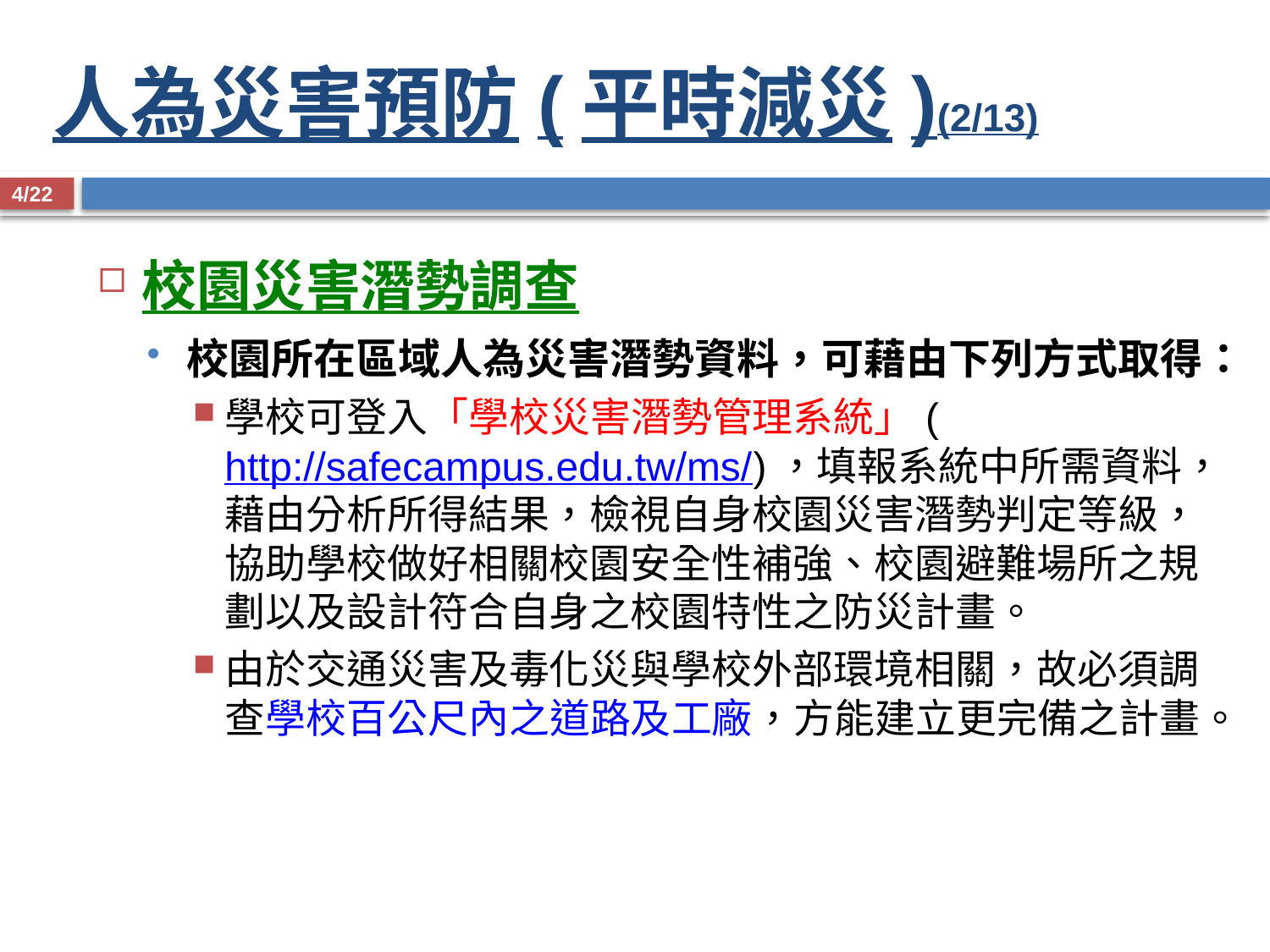

# 人為災害預防(平時減災)(2/13)
4/22
校園災害潛勢調查
校園所在區域人為災害潛勢資料，可藉由下列方式取得：
學校可登入「學校災害潛勢管理系統」(http://safecampus.edu.tw/ms/)，填報系統中所需資料，藉由分析所得結果，檢視自身校園災害潛勢判定等級，協助學校做好相關校園安全性補強、校園避難場所之規劃以及設計符合自身之校園特性之防災計畫。
由於交通災害及毒化災與學校外部環境相關，故必須調查學校百公尺內之道路及工廠，方能建立更完備之計畫。